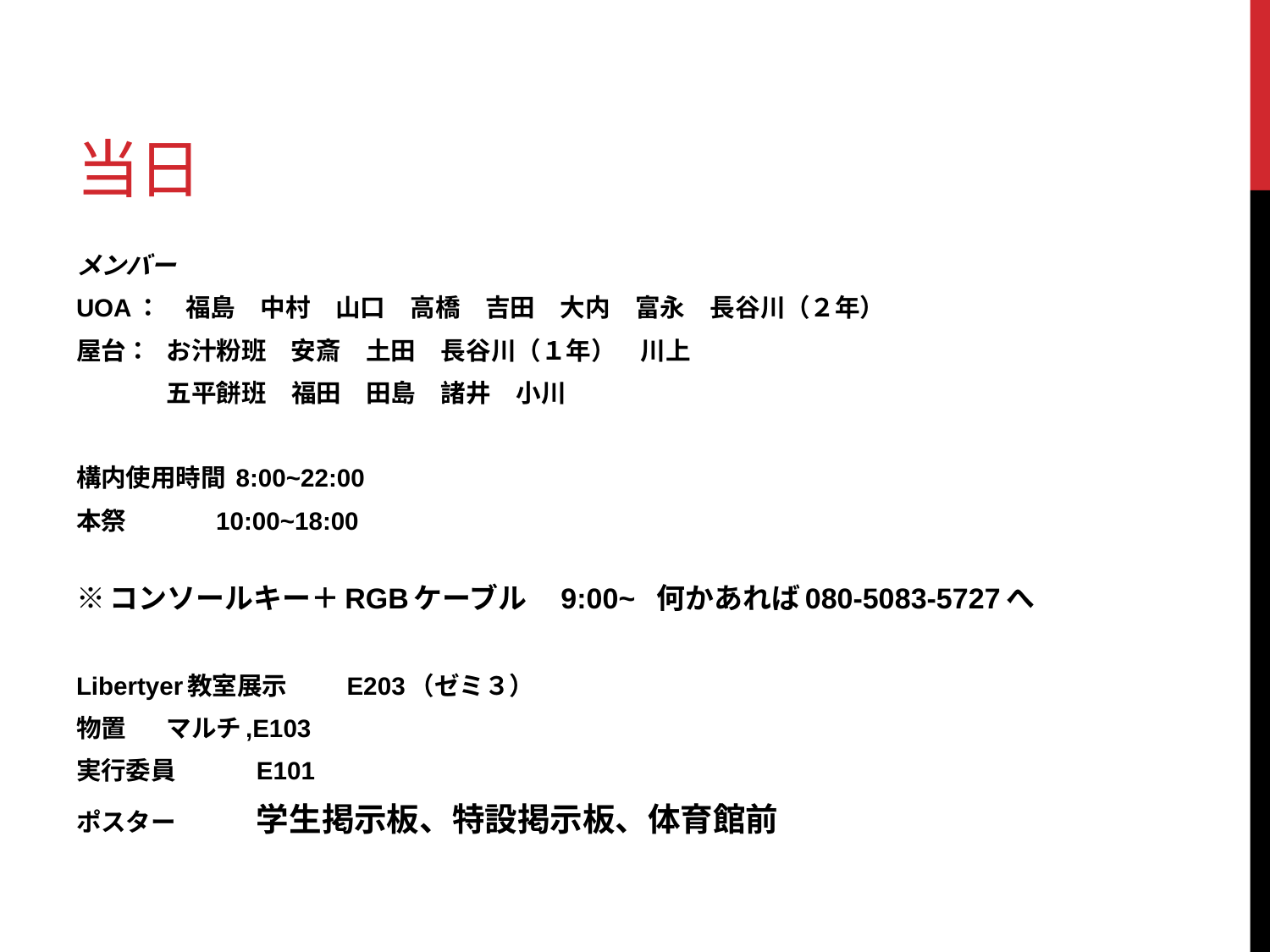

# 当日
メンバー
UOA：　福島　中村　山口　高橋　吉田　大内　富永　長谷川（２年）
屋台：	お汁粉班　安斎　土田　長谷川（１年）　川上
	五平餅班　福田　田島　諸井　小川

構内使用時間 8:00~22:00
本祭               10:00~18:00

※コンソールキー＋RGBケーブル　9:00~  何かあれば080-5083-5727へ

Libertyer教室展示	E203（ゼミ３）
物置　			マルチ,E103
実行委員			E101
ポスター			学生掲示板、特設掲示板、体育館前